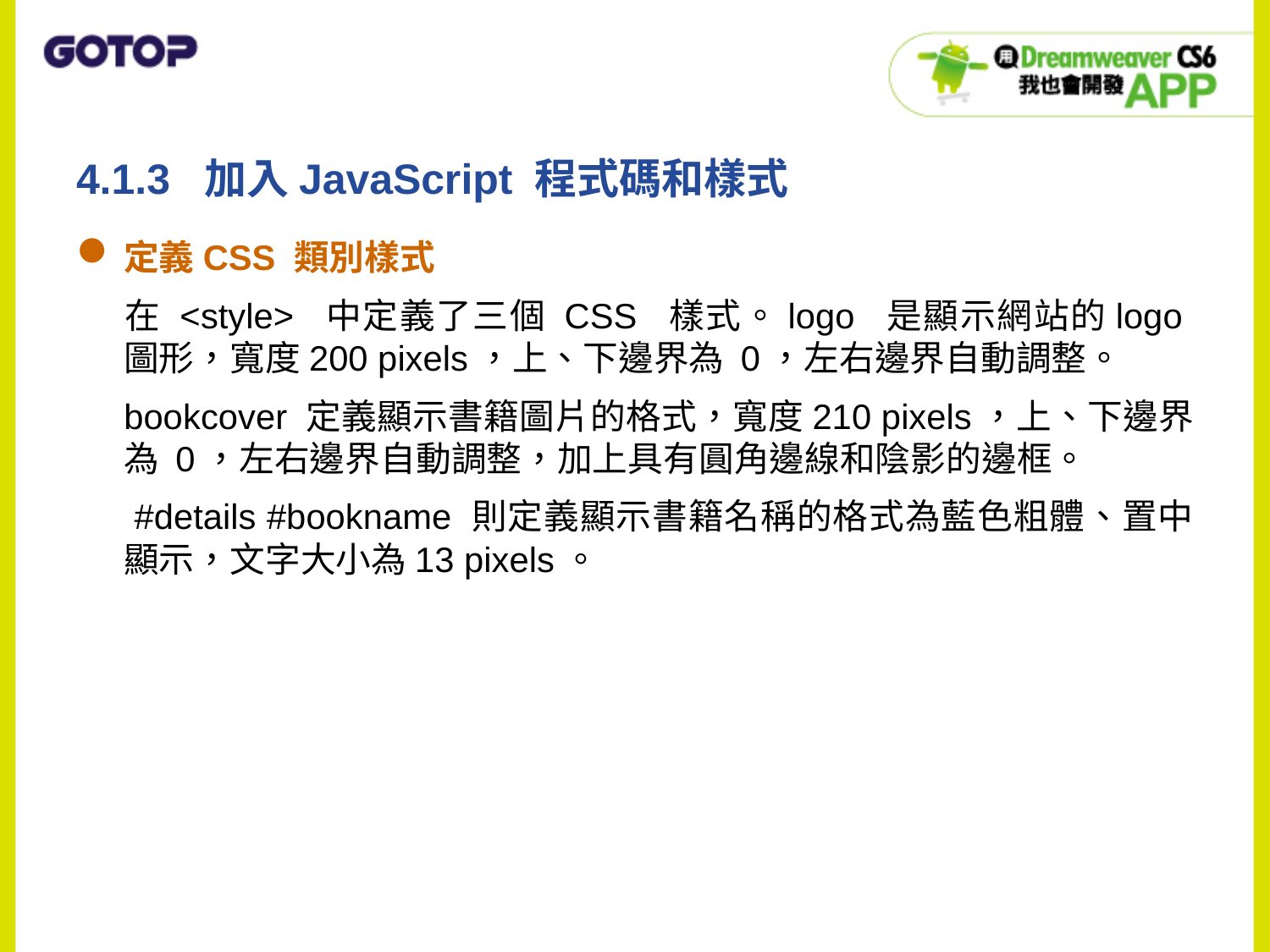

# 4.1.3  加入JavaScript 程式碼和樣式
定義CSS 類別樣式
	在 <style>  中定義了三個 CSS  樣式。logo  是顯示網站的logo  圖形，寬度200 pixels，上、下邊界為 0，左右邊界自動調整。
	bookcover 定義顯示書籍圖片的格式，寬度210 pixels，上、下邊界為 0，左右邊界自動調整，加上具有圓角邊線和陰影的邊框。
	 #details #bookname 則定義顯示書籍名稱的格式為藍色粗體、置中顯示，文字大小為13 pixels。